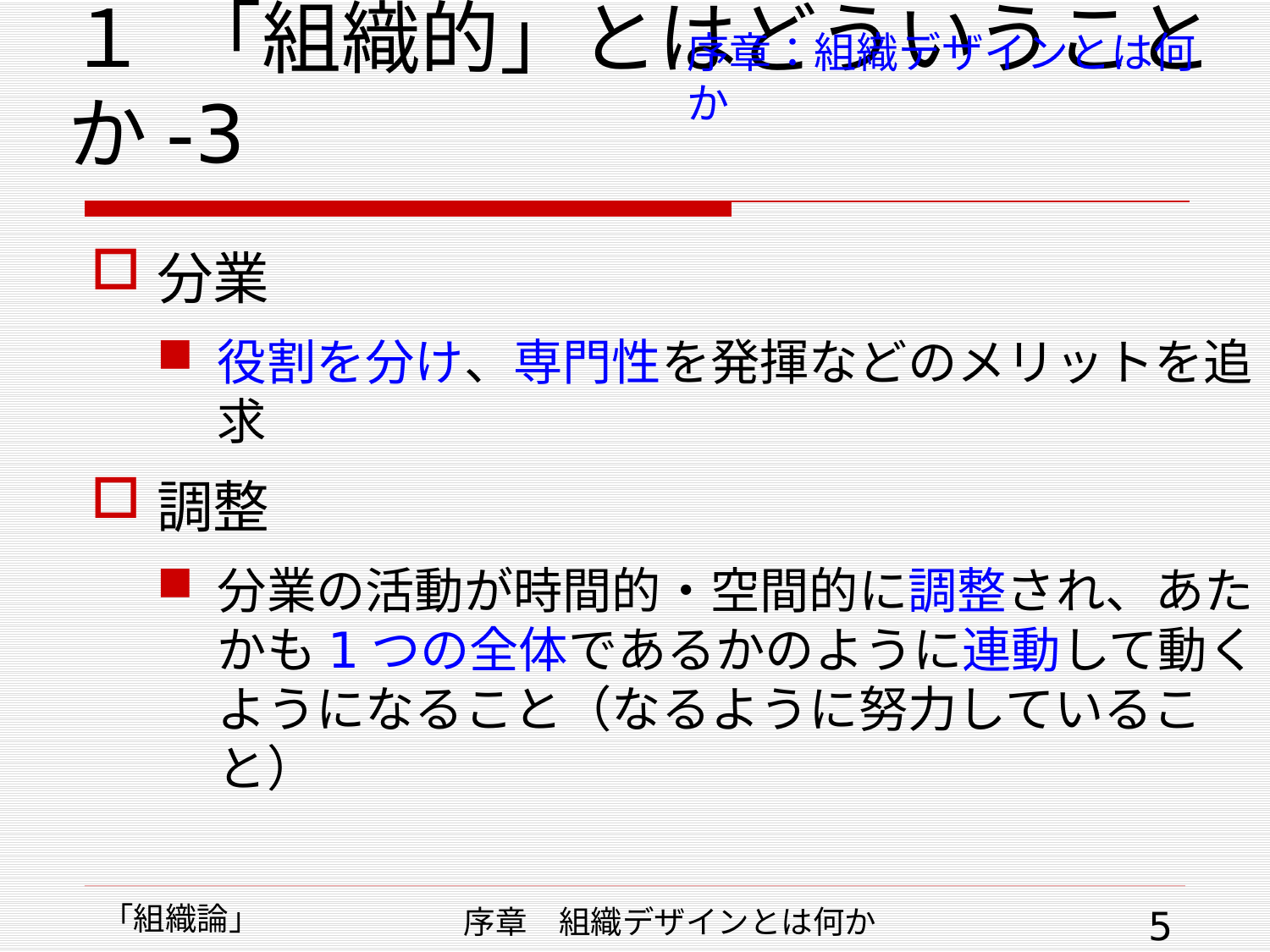

# １  「組織的」とはどういうことか-3
序章：組織デザインとは何か
分業
役割を分け、専門性を発揮などのメリットを追求
調整
分業の活動が時間的・空間的に調整され、あたかも1つの全体であるかのように連動して動くようになること（なるように努力していること）
「組織論」
序章　組織デザインとは何か
5